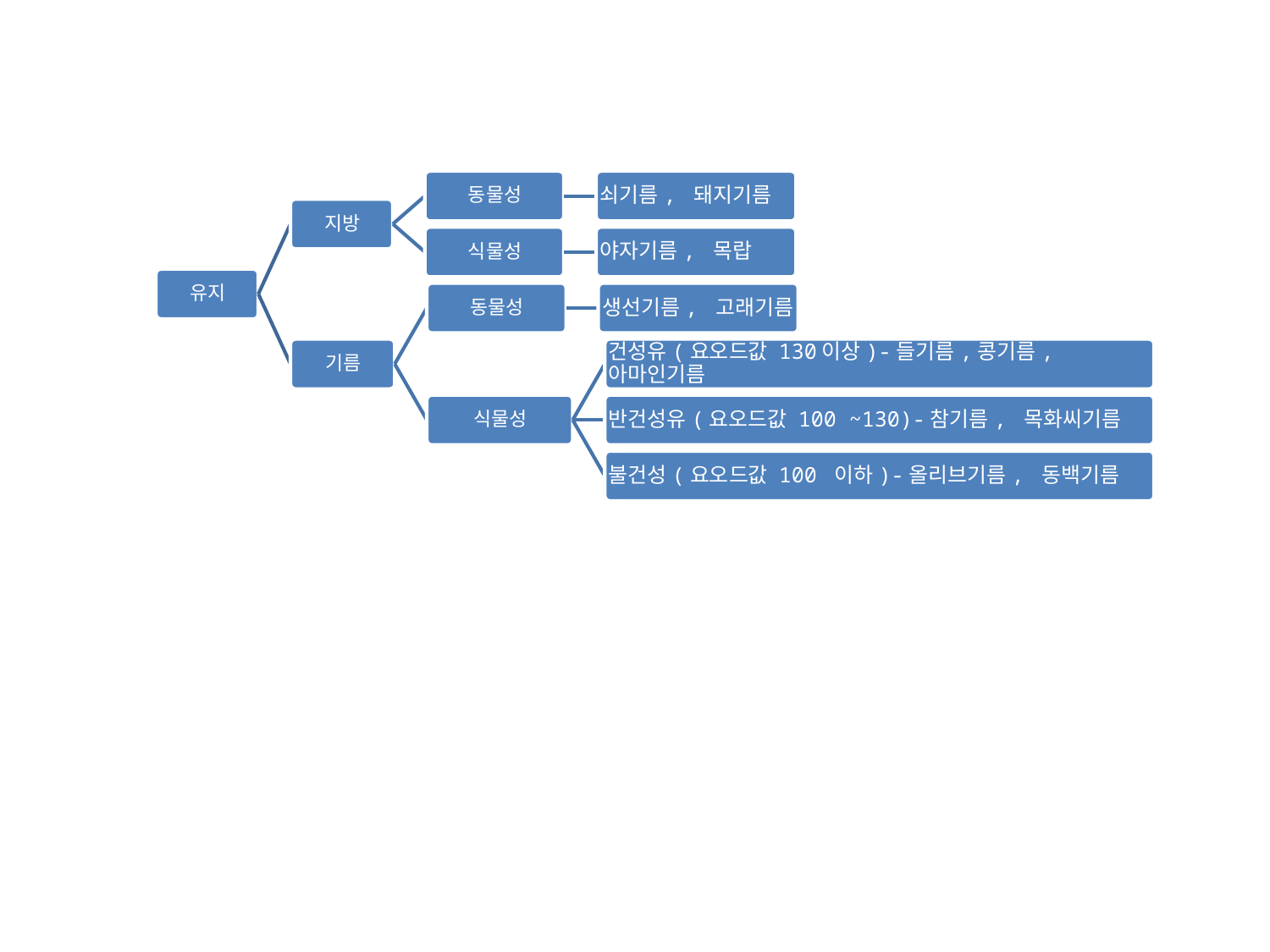

유지

지방

동물성

쇠기름, 돼지기름

식물성

야자기름, 목랍

기름

동물성

생선기름, 고래기름

식물성

건성유(요오드값 130이상)-들기름,콩기름, 아마인기름

반건성유(요오드값 100 ~130)-참기름, 목화씨기름

불건성(요오드값 100 이하)-올리브기름, 동백기름